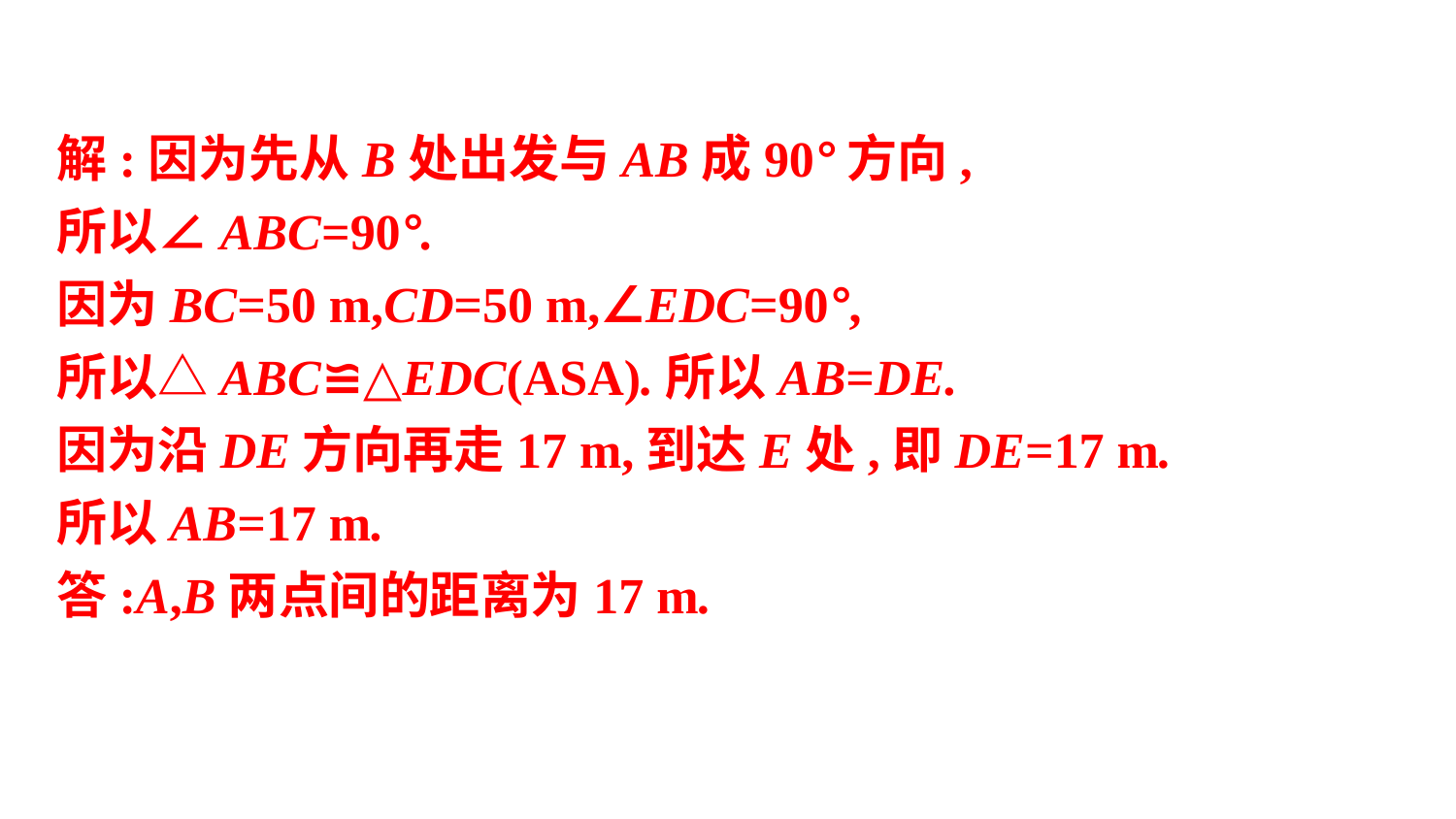

解:因为先从B处出发与AB成90°方向,
所以∠ABC=90°.
因为BC=50 m,CD=50 m,∠EDC=90°,
所以△ABC≌△EDC(ASA).所以AB=DE.
因为沿DE方向再走17 m,到达E处,即DE=17 m.
所以AB=17 m.
答:A,B两点间的距离为17 m.